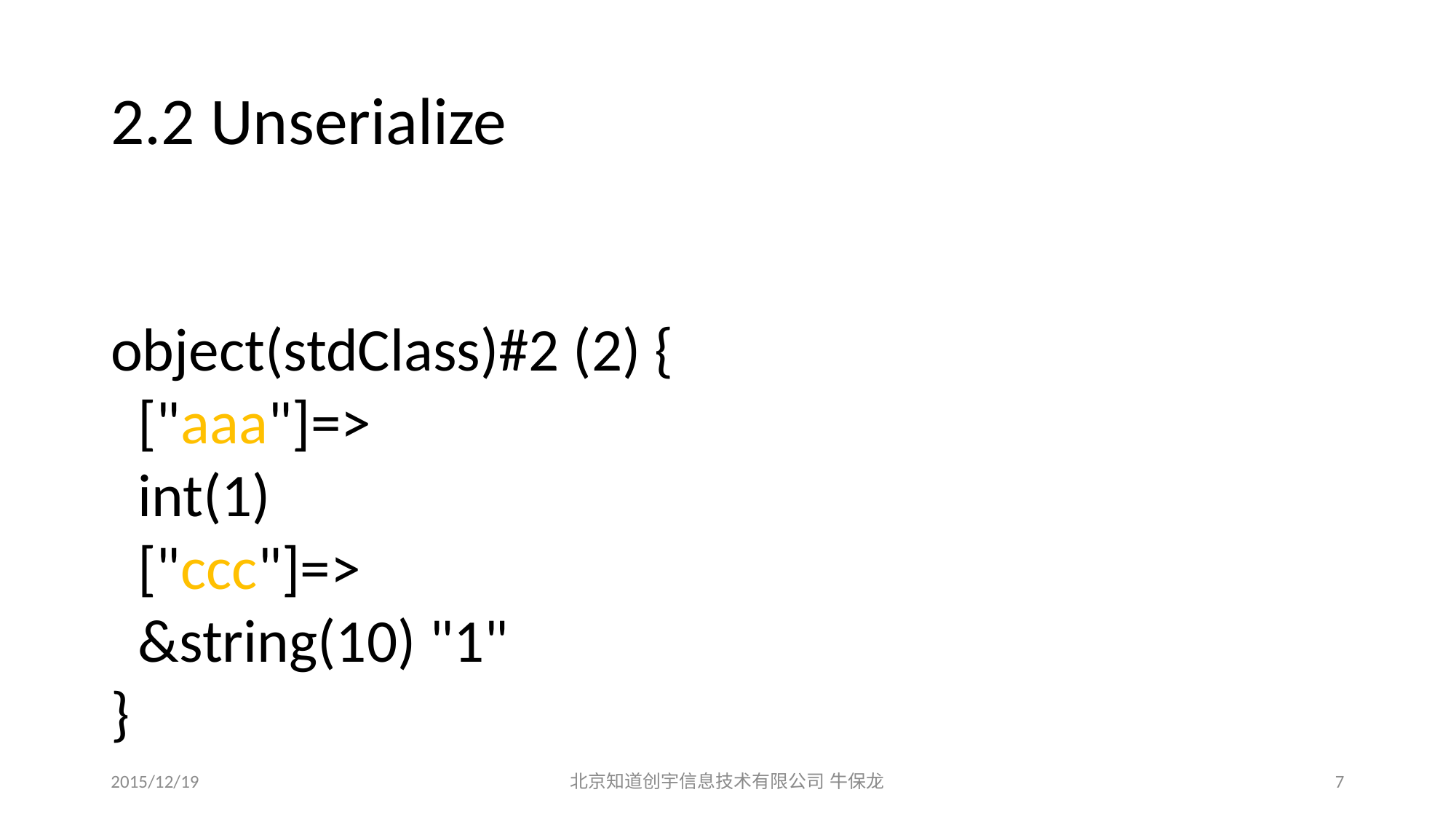

# 2.2 Unserialize
object(stdClass)#2 (2) {
  ["aaa"]=>
  int(1)
  ["ccc"]=>
  &string(10) "1"
}
2015/12/19
北京知道创宇信息技术有限公司 牛保龙
7